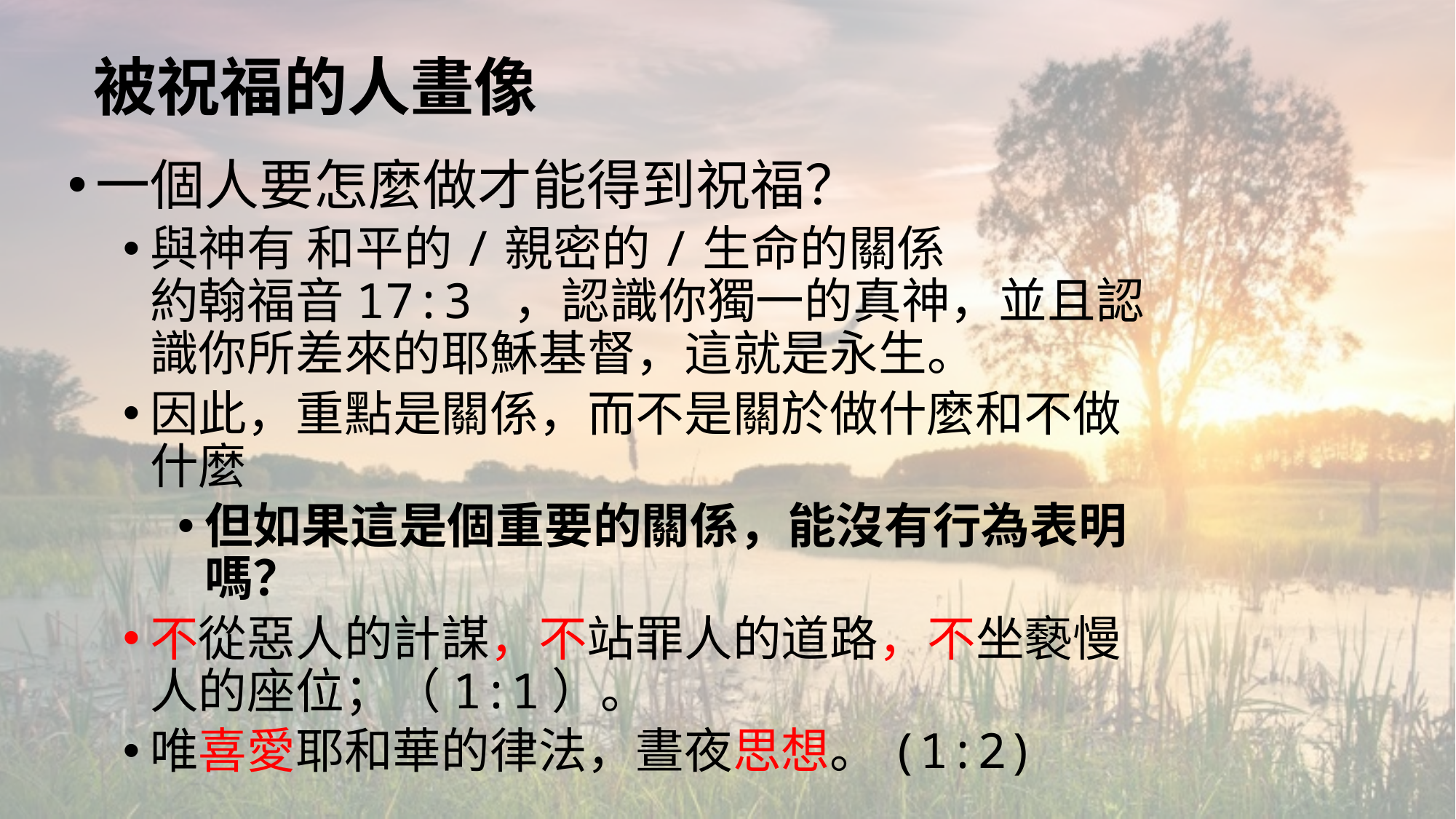

# 被祝福的人畫像
一個人要怎麼做才能得到祝福？
與神有 和平的/親密的/生命的關係
約翰福音17:3 ，認識你獨一的真神，並且認識你所差來的耶穌基督，這就是永生。
因此，重點是關係，而不是關於做什麼和不做什麼
但如果這是個重要的關係，能沒有行為表明嗎？
不從惡人的計謀，不站罪人的道路，不坐褻慢人的座位；（1:1）。
唯喜愛耶和華的律法，晝夜思想。(1:2)